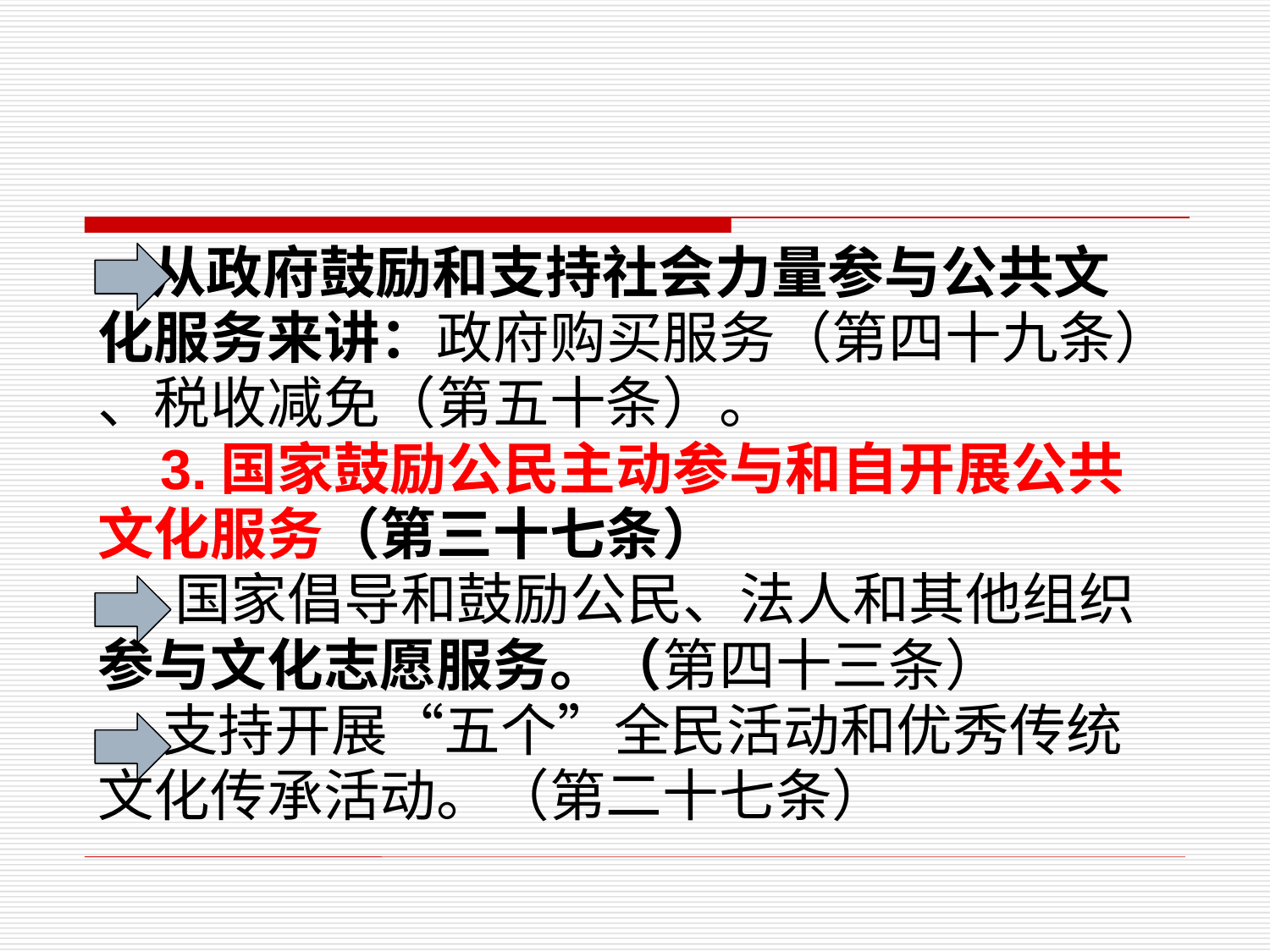

从政府鼓励和支持社会力量参与公共文
化服务来讲：政府购买服务（第四十九条）
、税收减免（第五十条）。
    3.国家鼓励公民主动参与和自开展公共
文化服务（第三十七条）
     国家倡导和鼓励公民、法人和其他组织
参与文化志愿服务。（第四十三条）
    支持开展“五个”全民活动和优秀传统
文化传承活动。（第二十七条）